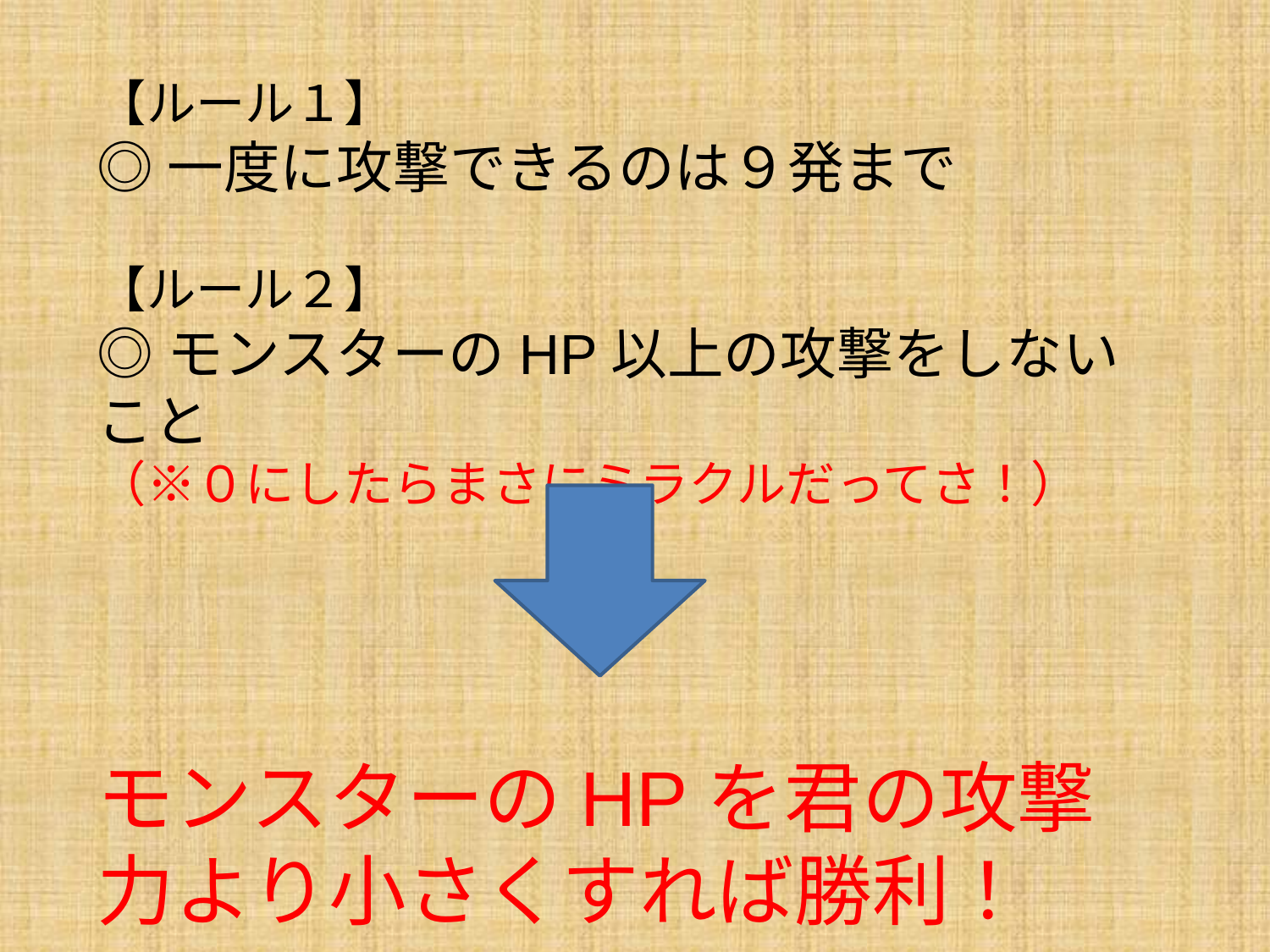

【ルール１】
◎一度に攻撃できるのは９発まで

【ルール２】
◎モンスターのHP以上の攻撃をしないこと
（※０にしたらまさにミラクルだってさ！）

モンスターのHPを君の攻撃力より小さくすれば勝利！